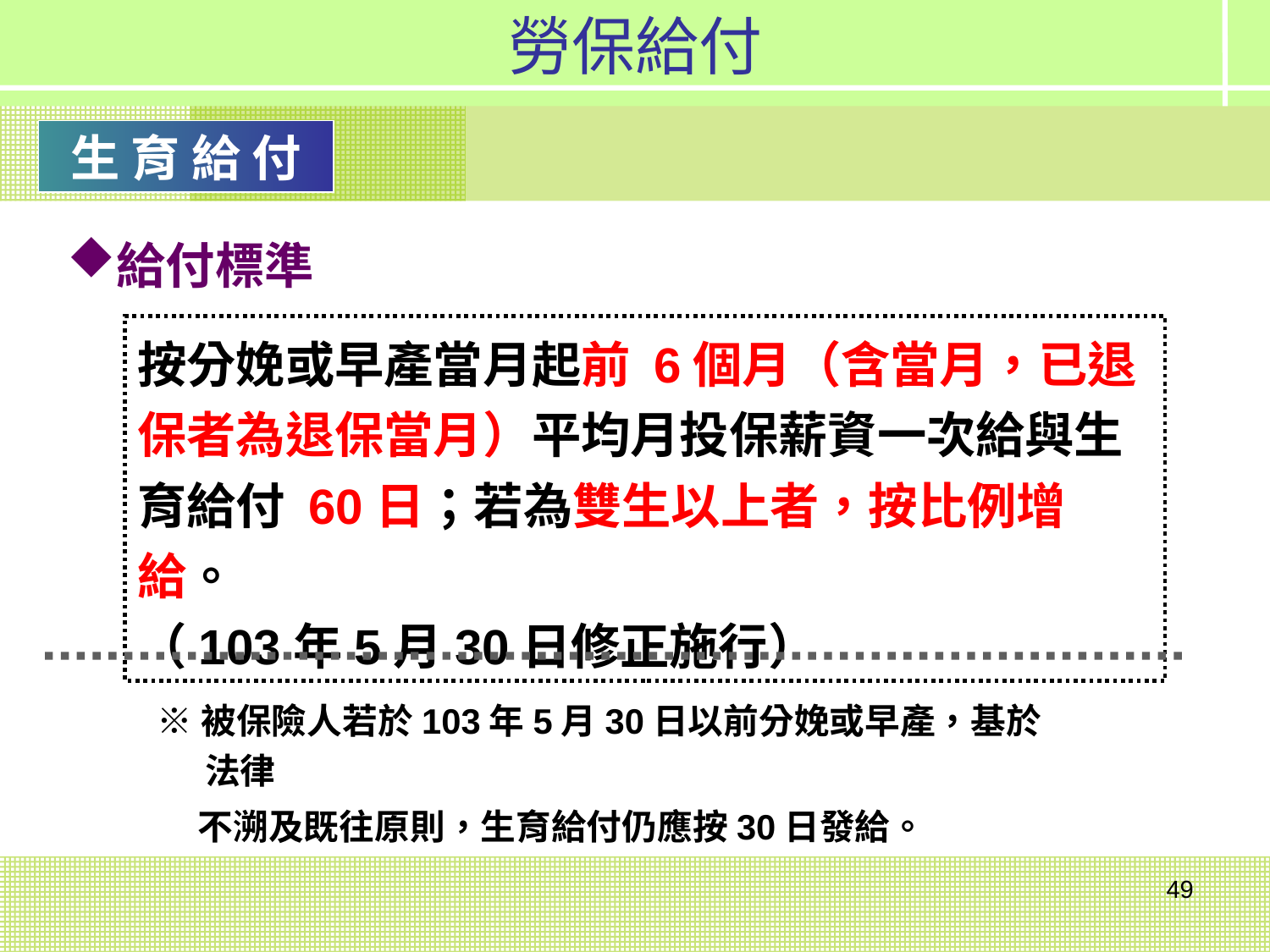

勞保給付

生 育 給 付
給付標準
按分娩或早產當月起前 6個月（含當月，已退保者為退保當月）平均月投保薪資一次給與生育給付 60日；若為雙生以上者，按比例增給。
（103年5月30日修正施行）

※被保險人若於103年5月30日以前分娩或早產，基於法律
    不溯及既往原則，生育給付仍應按30日發給。
49